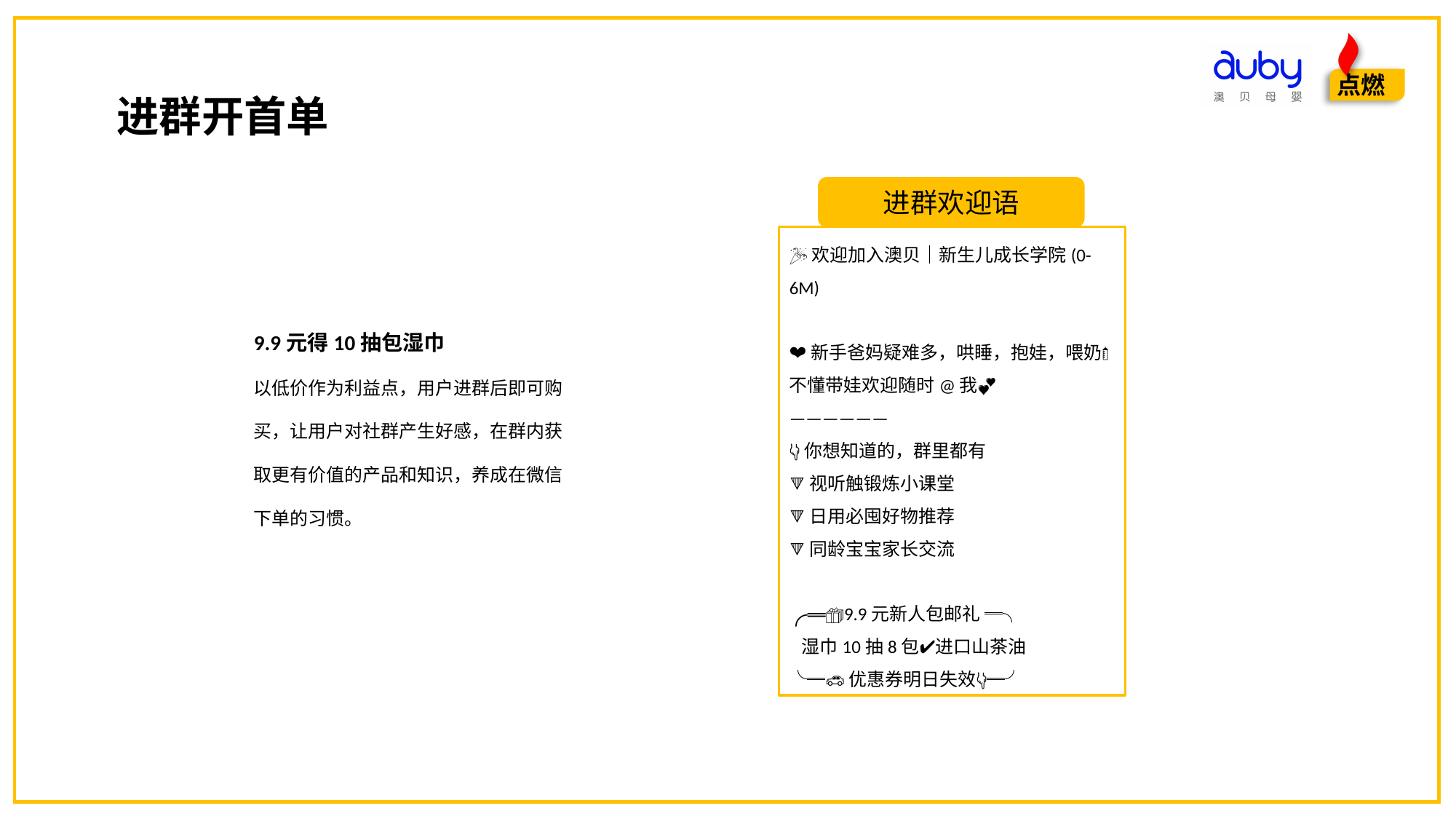

进群开首单
进群欢迎语
🎉欢迎加入澳贝｜新生儿成长学院(0-6M)

❤新手爸妈疑难多，哄睡，抱娃，喂奶🍼不懂带娃欢迎随时@我💕
——————
👇你想知道的，群里都有
🔻视听触锻炼小课堂
🔻日用必囤好物推荐
🔻同龄宝宝家长交流

╭═🎁9.9元新人包邮礼 ═╮
  湿巾10抽8包✔进口山茶油
╰═🚗优惠券明日失效👇═╯
9.9元得10抽包湿巾
以低价作为利益点，用户进群后即可购买，让用户对社群产生好感，在群内获取更有价值的产品和知识，养成在微信下单的习惯。